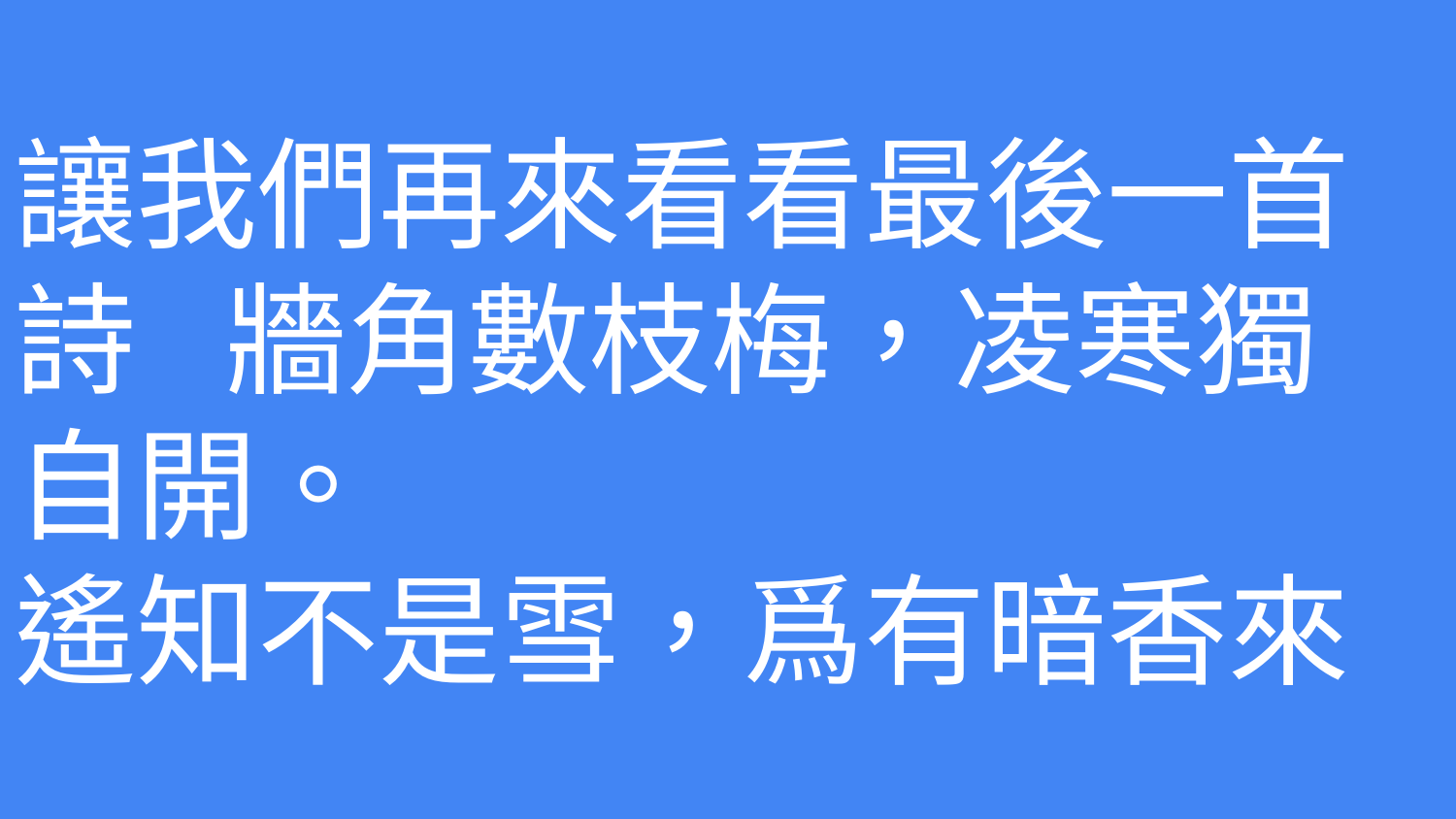

# 讓我們再來看看最後一首詩   牆角數枝梅，凌寒獨自開。
遙知不是雪，爲有暗香來